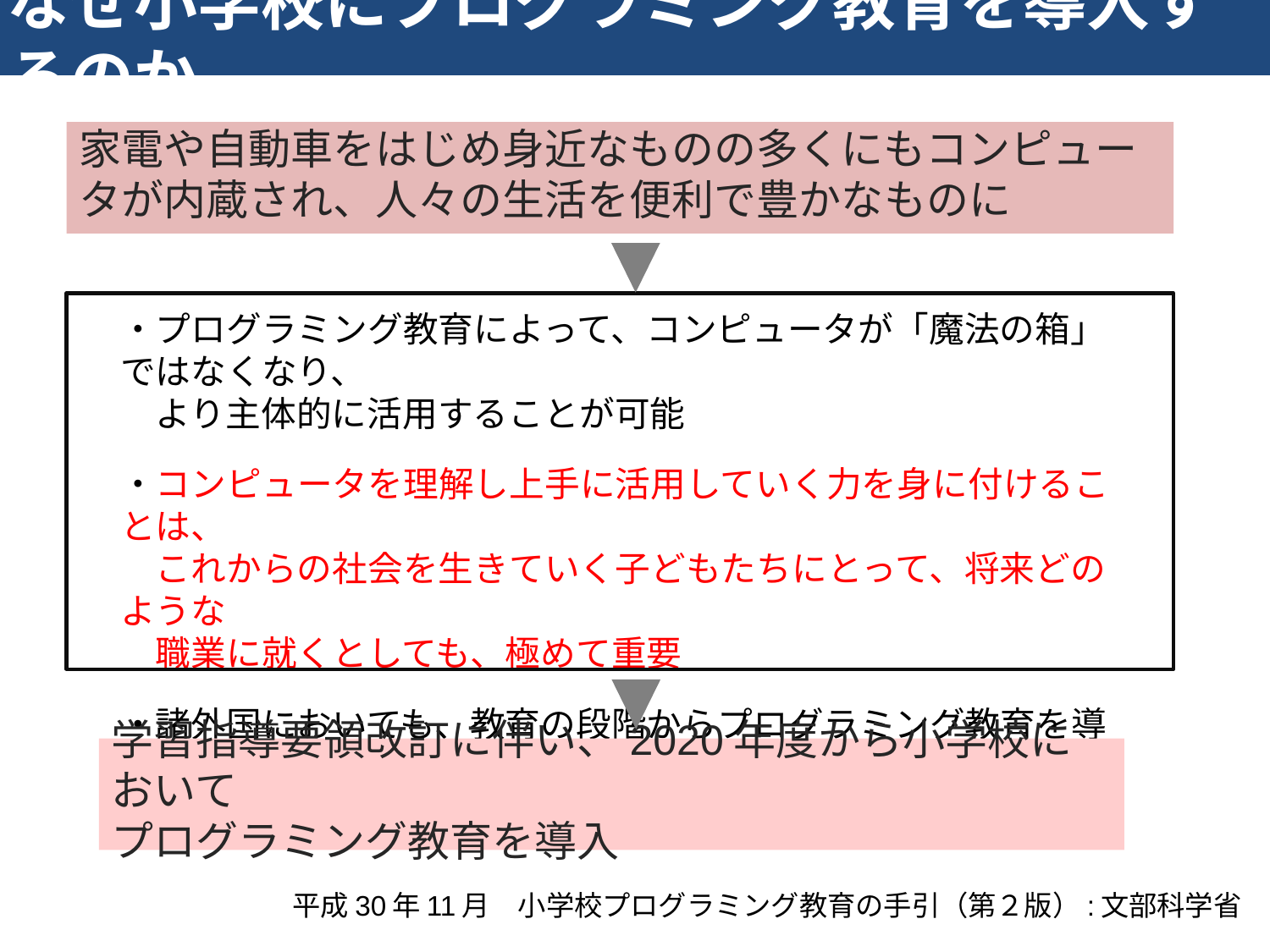

# なぜ小学校にプログラミング教育を導入するのか
家電や自動車をはじめ身近なものの多くにもコンピュータが内蔵され、人々の生活を便利で豊かなものに

・プログラミング教育によって、コンピュータが「魔法の箱」ではなくなり、
　より主体的に活用することが可能

・コンピュータを理解し上手に活用していく力を身に付けることは、
　これからの社会を生きていく子どもたちにとって、将来どのような
　職業に就くとしても、極めて重要

・諸外国においても、教育の段階からプログラミング教育を導入する動き

学習指導要領改訂に伴い、2020年度から小学校において
プログラミング教育を導入

平成30年11月　小学校プログラミング教育の手引（第２版）:文部科学省